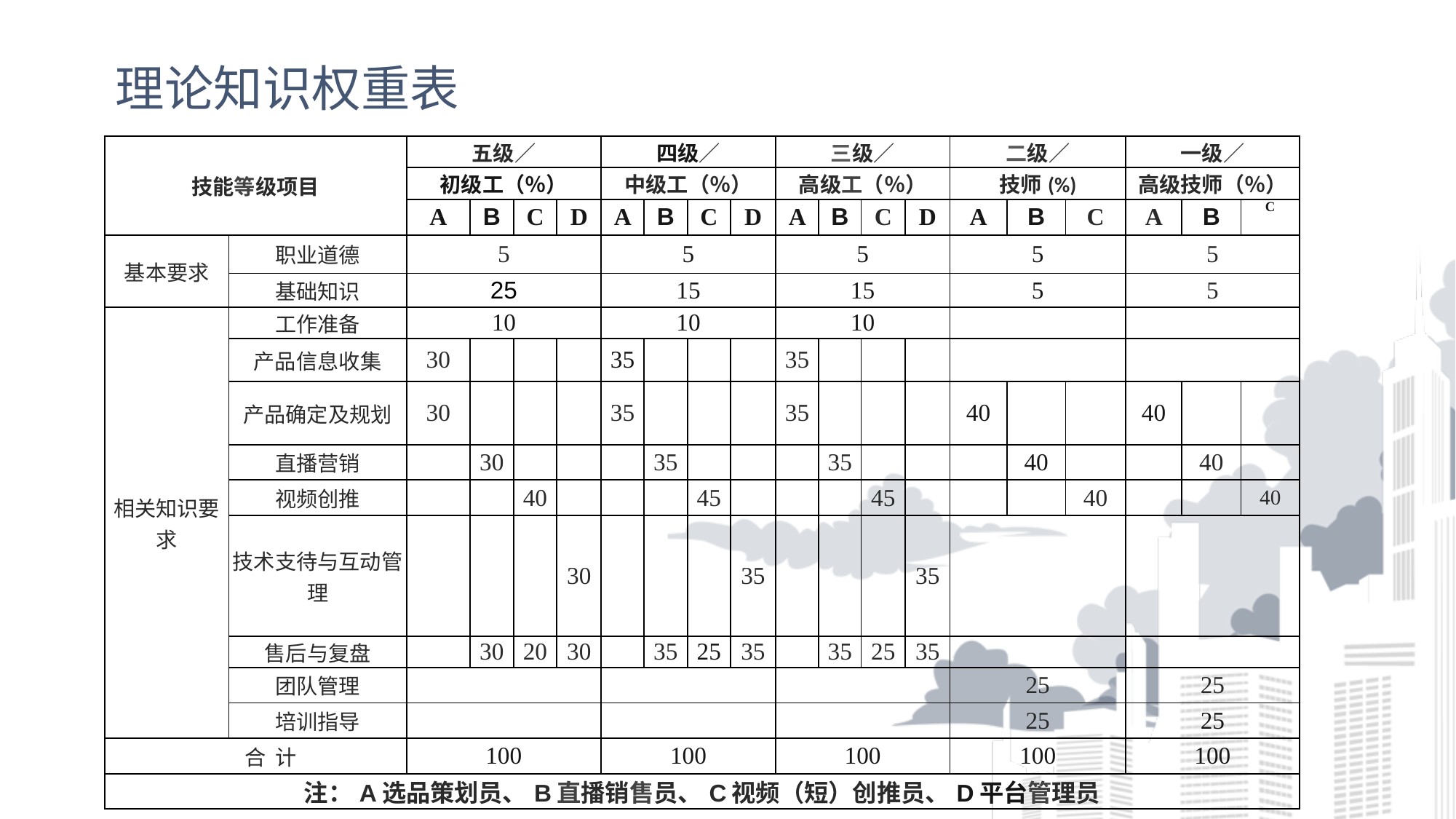

# 理论知识权重表
| 技能等级项目 |  | 五级／ |  |  |  | 四级／ |  |  |  | 三级／ |  |  |  | 二级／ |  |  | 一级／ |  |  |
| --- | --- | --- | --- | --- | --- | --- | --- | --- | --- | --- | --- | --- | --- | --- | --- | --- | --- | --- | --- |
|  |  | 初级工（％） |  |  |  | 中级工（％） |  |  |  | 高级工（％） |  |  |  | 技师(%) |  |  | 高级技师（％） |  |  |
|  |  | A | B | C | D | A | B | C | D | A | B | C | D | A | B | C | A | B | C |
| 基本要求 | 职业道德 | 5 |  |  |  | 5 |  |  |  | 5 |  |  |  | 5 |  |  | 5 |  |  |
|  | 基础知识 | 25 |  |  |  | 15 |  |  |  | 15 |  |  |  | 5 |  |  | 5 |  |  |
| 相关知识要求 | 工作准备 | 10 |  |  |  | 10 |  |  |  | 10 |  |  |  |  |  |  |  |  |  |
|  | 产品信息收集 | 30 |  |  |  | 35 |  |  |  | 35 |  |  |  |  |  |  |  |  |  |
|  | 产品确定及规划 | 30 |  |  |  | 35 |  |  |  | 35 |  |  |  | 40 |  |  | 40 |  |  |
|  | 直播营销 |  | 30 |  |  |  | 35 |  |  |  | 35 |  |  |  | 40 |  |  | 40 |  |
|  | 视频创推 |  |  | 40 |  |  |  | 45 |  |  |  | 45 |  |  |  | 40 |  |  | 40 |
|  | 技术支待与互动管理 |  |  |  | 30 |  |  |  | 35 |  |  |  | 35 |  |  |  |  |  |  |
|  |  |  |  |  |  |  |  |  |  |  |  |  |  |  |  |  |  |  |  |
|  | 售后与复盘 |  | 30 | 20 | 30 |  | 35 | 25 | 35 |  | 35 | 25 | 35 |  |  |  |  |  |  |
|  | 团队管理 |  |  |  |  |  |  |  |  |  |  |  |  | 25 |  |  | 25 |  |  |
|  | 培训指导 |  |  |  |  |  |  |  |  |  |  |  |  | 25 |  |  | 25 |  |  |
| 合 计 |  | 100 |  |  |  | 100 |  |  |  | 100 |  |  |  | 100 |  |  | 100 |  |  |
| 注：A选品策划员、B直播销售员、C视频（短）创推员、D平台管理员 |  |  |  |  |  |  |  |  |  |  |  |  |  |  |  |  |  |  |  |